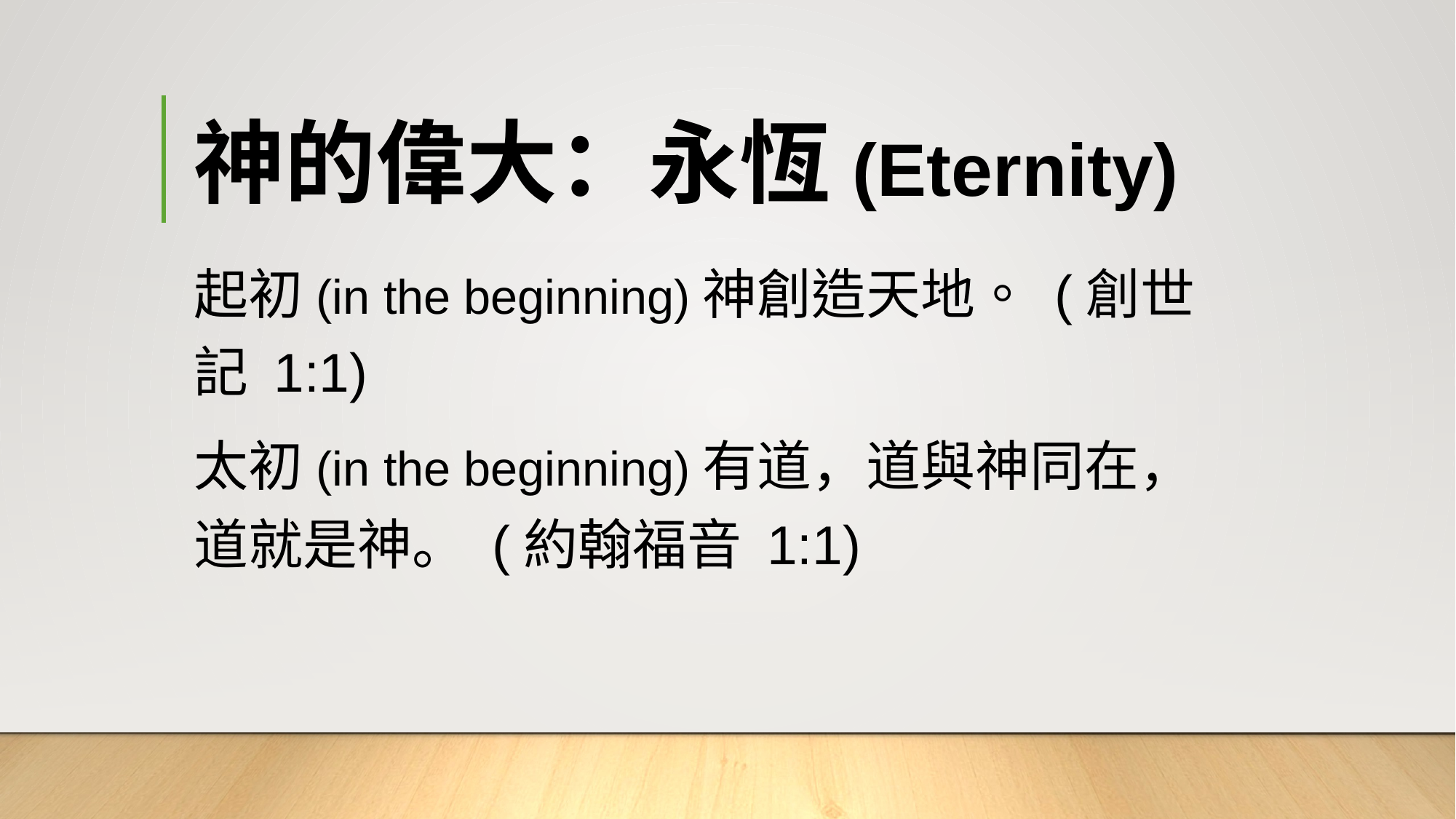

# 神的偉大：永恆(Eternity)
起初(in the beginning)神創造天地。 (創世記 1:1)
太初(in the beginning)有道，道與神同在，道就是神。 (約翰福音 1:1)